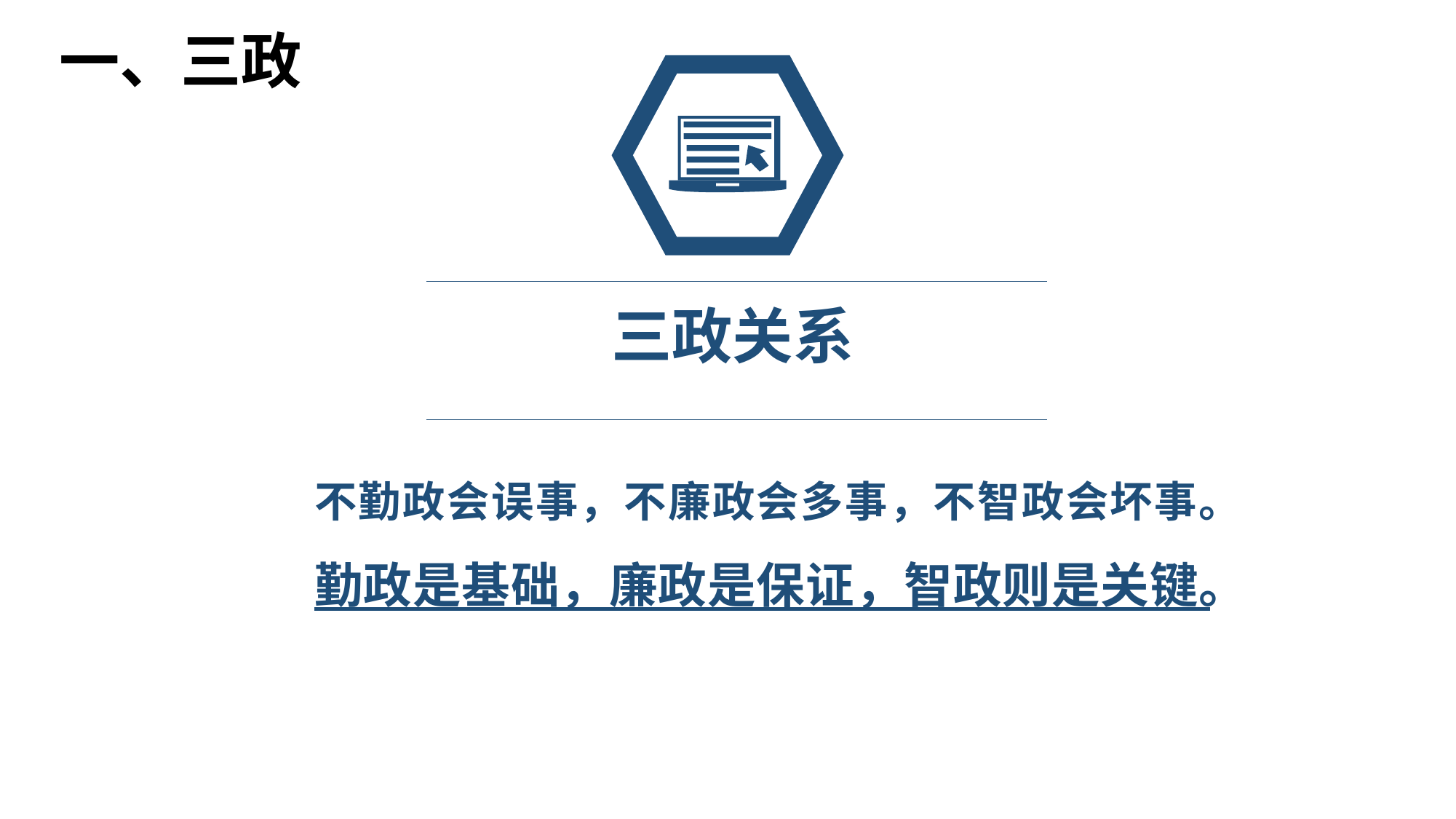

一、三政

三政关系
不勤政会误事，不廉政会多事，不智政会坏事。
勤政是基础，廉政是保证，智政则是关键。